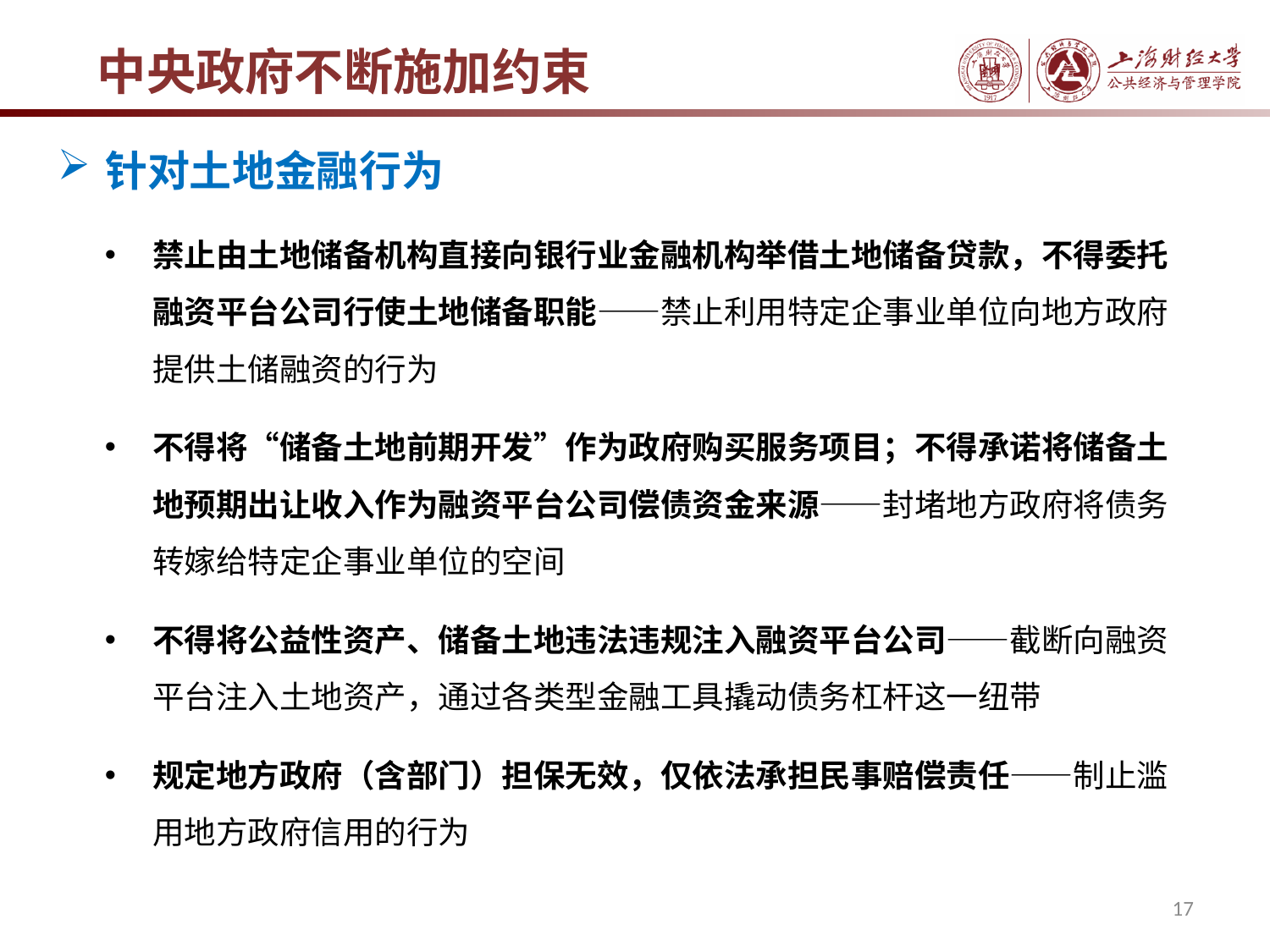

中央政府不断施加约束

针对土地金融行为
禁止由土地储备机构直接向银行业金融机构举借土地储备贷款，不得委托融资平台公司行使土地储备职能——禁止利用特定企事业单位向地方政府提供土储融资的行为
不得将“储备土地前期开发”作为政府购买服务项目；不得承诺将储备土地预期出让收入作为融资平台公司偿债资金来源——封堵地方政府将债务转嫁给特定企事业单位的空间
不得将公益性资产、储备土地违法违规注入融资平台公司——截断向融资平台注入土地资产，通过各类型金融工具撬动债务杠杆这一纽带
规定地方政府（含部门）担保无效，仅依法承担民事赔偿责任——制止滥用地方政府信用的行为
17